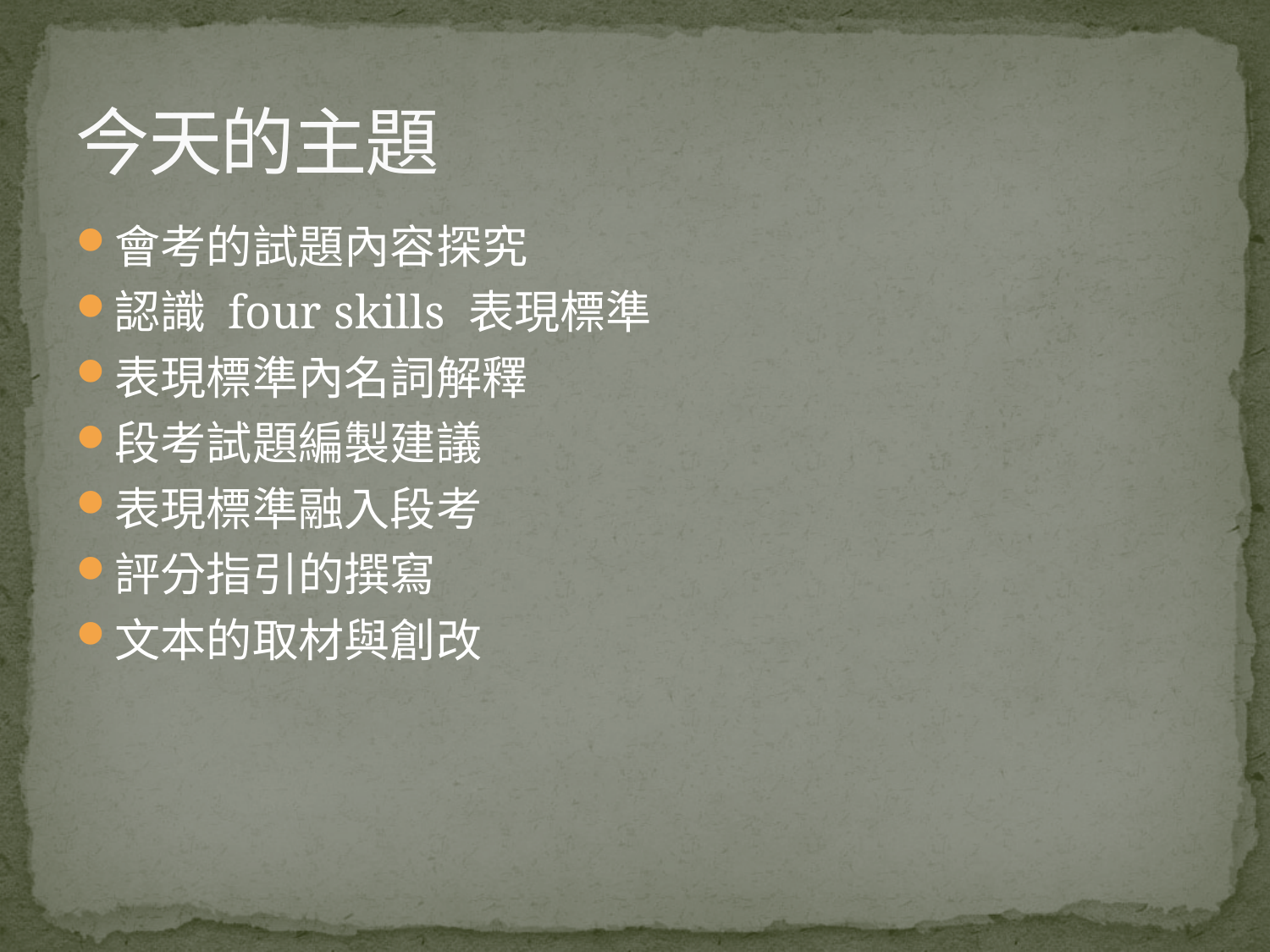

# 今天的主題
會考的試題內容探究
認識 four skills 表現標準
表現標準內名詞解釋
段考試題編製建議
表現標準融入段考
評分指引的撰寫
文本的取材與創改